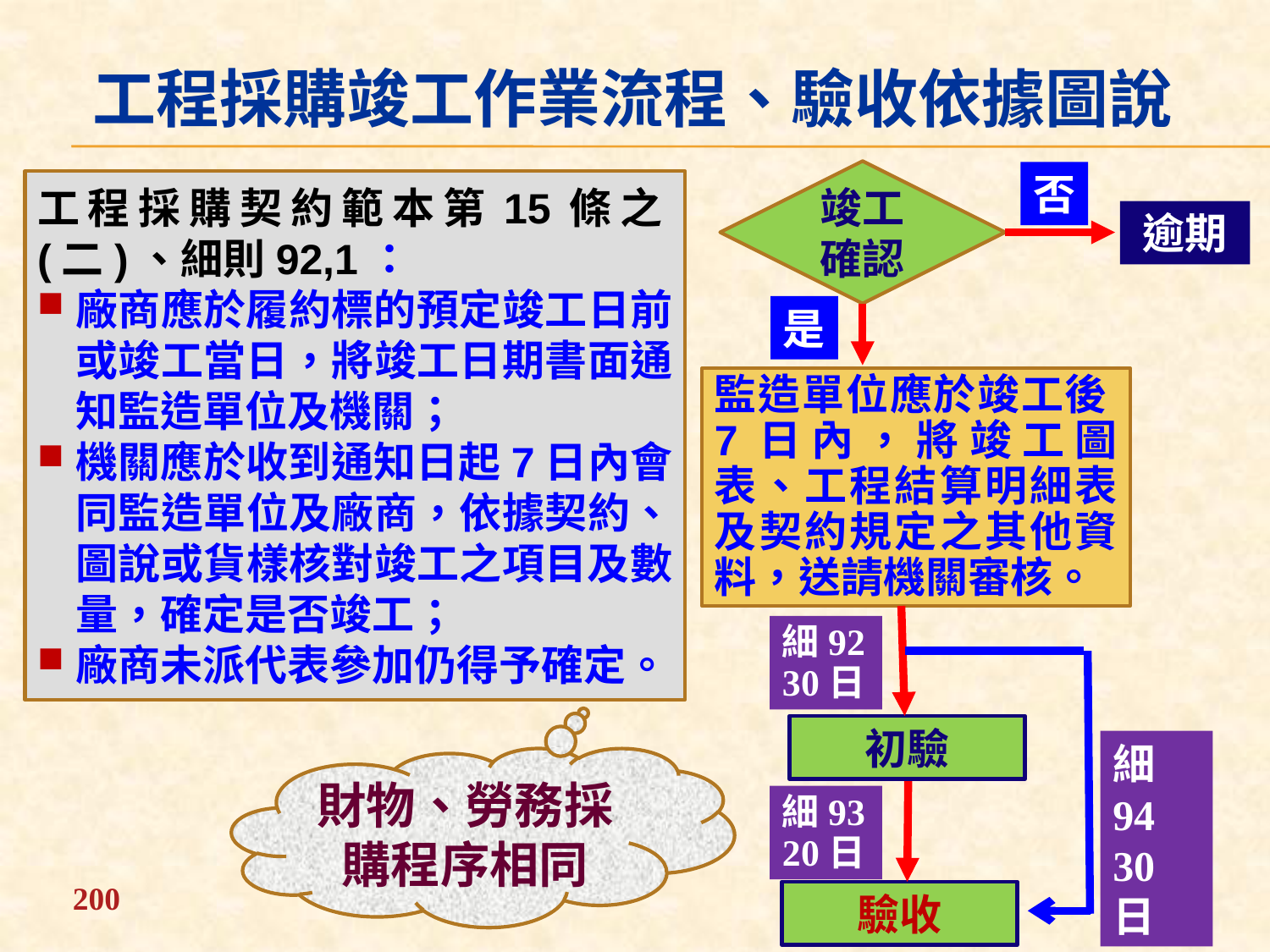

工程採購竣工作業流程、驗收依據圖說
竣工確認
否
逾期
是
監造單位應於竣工後7日內，將竣工圖表、工程結算明細表及契約規定之其他資料，送請機關審核。
細92
30日
初驗
細94
30日
細93
20日
驗收
工程採購契約範本第15條之(二)、細則92,1：
廠商應於履約標的預定竣工日前或竣工當日，將竣工日期書面通知監造單位及機關；
機關應於收到通知日起7日內會同監造單位及廠商，依據契約、圖說或貨樣核對竣工之項目及數量，確定是否竣工；
廠商未派代表參加仍得予確定。
財物、勞務採購程序相同
200